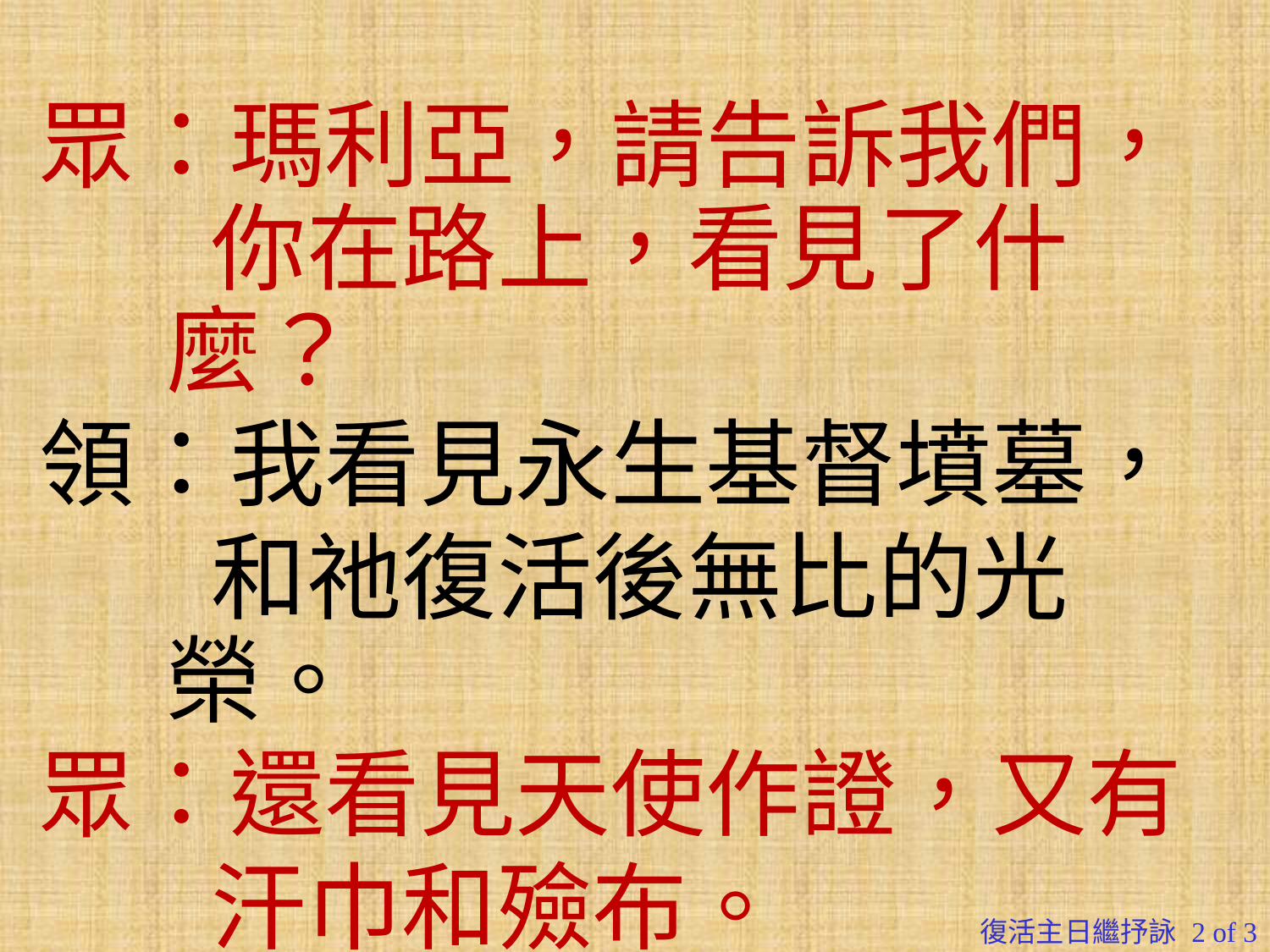

眾：瑪利亞，請告訴我們，
       你在路上，看見了什麼？
領：我看見永生基督墳墓，
       和祂復活後無比的光榮。
眾：還看見天使作證，又有
       汗巾和殮布。
復活主日繼抒詠 2 of 3